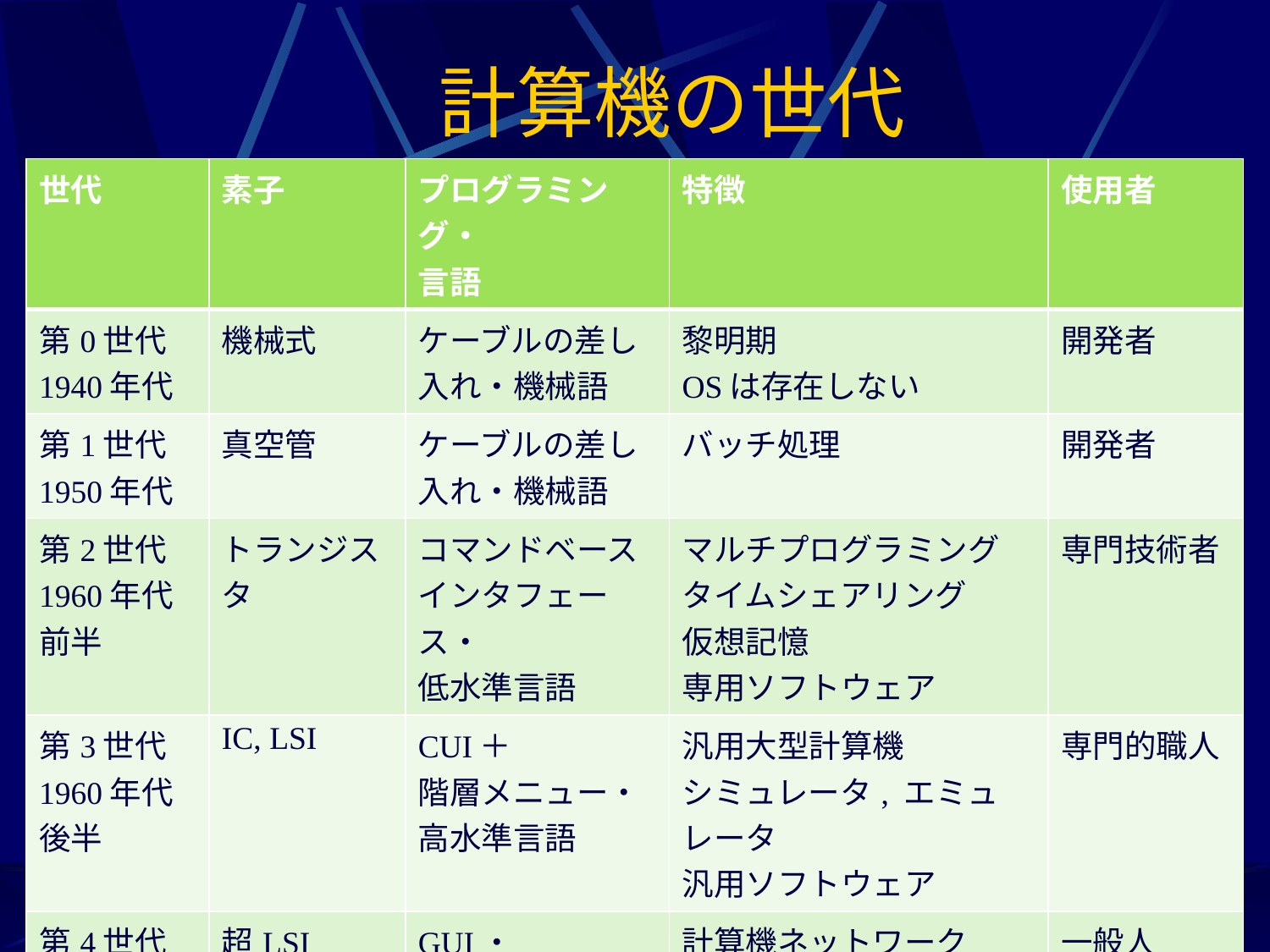

# 計算機の世代
| 世代 | 素子 | プログラミング・ 言語 | 特徴 | 使用者 |
| --- | --- | --- | --- | --- |
| 第0世代 1940年代 | 機械式 | ケーブルの差し入れ・機械語 | 黎明期 OSは存在しない | 開発者 |
| 第1世代 1950年代 | 真空管 | ケーブルの差し入れ・機械語 | バッチ処理 | 開発者 |
| 第2世代 1960年代前半 | トランジスタ | コマンドベース インタフェース・ 低水準言語 | マルチプログラミング タイムシェアリング 仮想記憶 専用ソフトウェア | 専門技術者 |
| 第3世代 1960年代後半 | IC, LSI | CUI＋ 階層メニュー・ 高水準言語 | 汎用大型計算機 シミュレータ, エミュレータ 汎用ソフトウェア | 専門的職人 |
| 第4世代 1980年代 | 超LSI | GUI・ オブジェクト指向言語 | 計算機ネットワーク オンライン処理 データベース パーソナルコンピュータ ワークステーション | 一般人 |